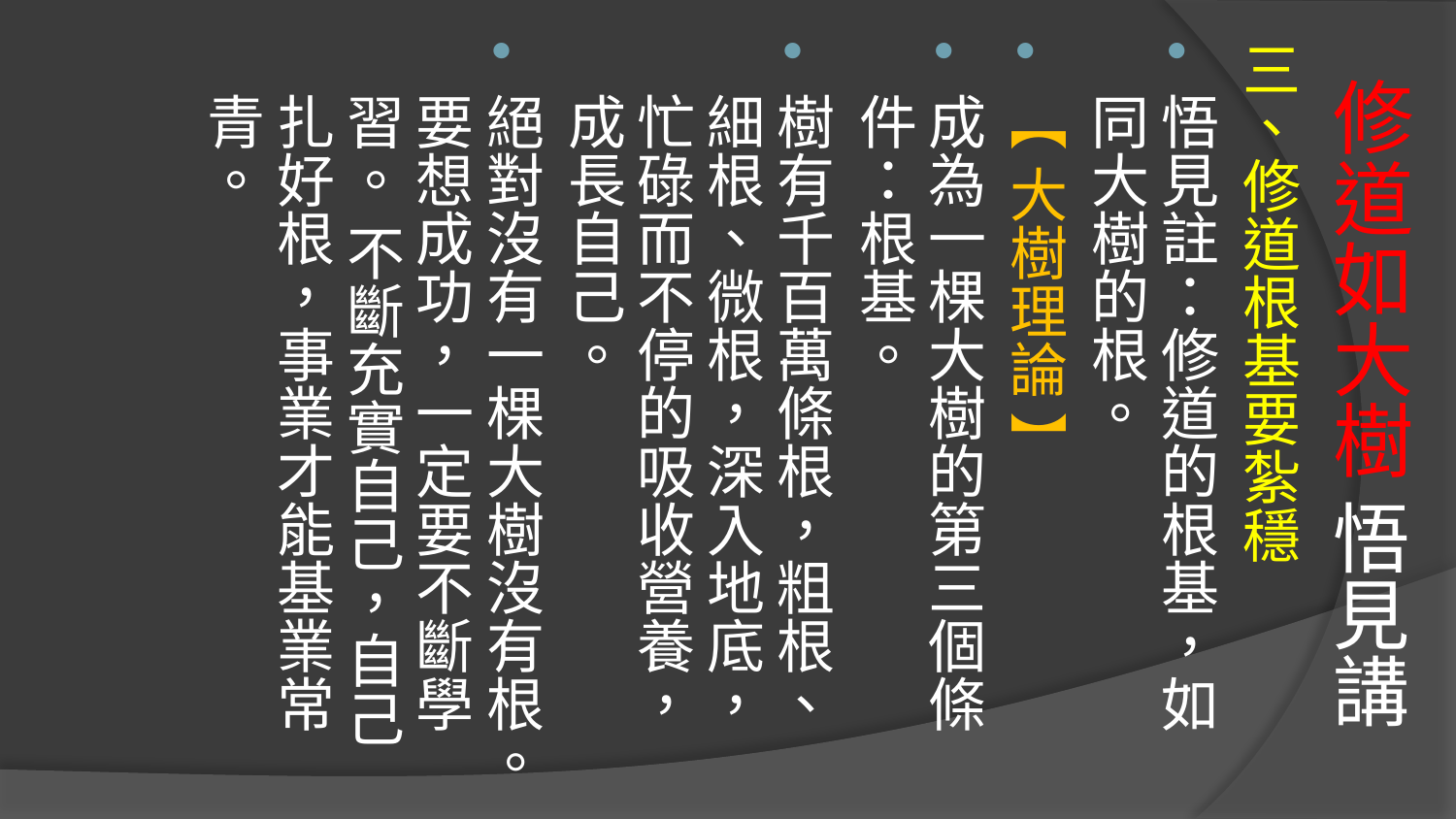

# 修道如大樹 悟見講
三、修道根基要紮穩
悟見註：修道的根基，如同大樹的根。
【 大樹理論 】
成為一棵大樹的第三個條件：根基。
樹有千百萬條根，粗根、細根、微根，深入地底， 忙碌而不停的吸收營養，成長自己。
絕對沒有一棵大樹沒有根。要想成功，一定要不斷學習。 不斷充實自己，自己扎好根，事業才能基業常青。